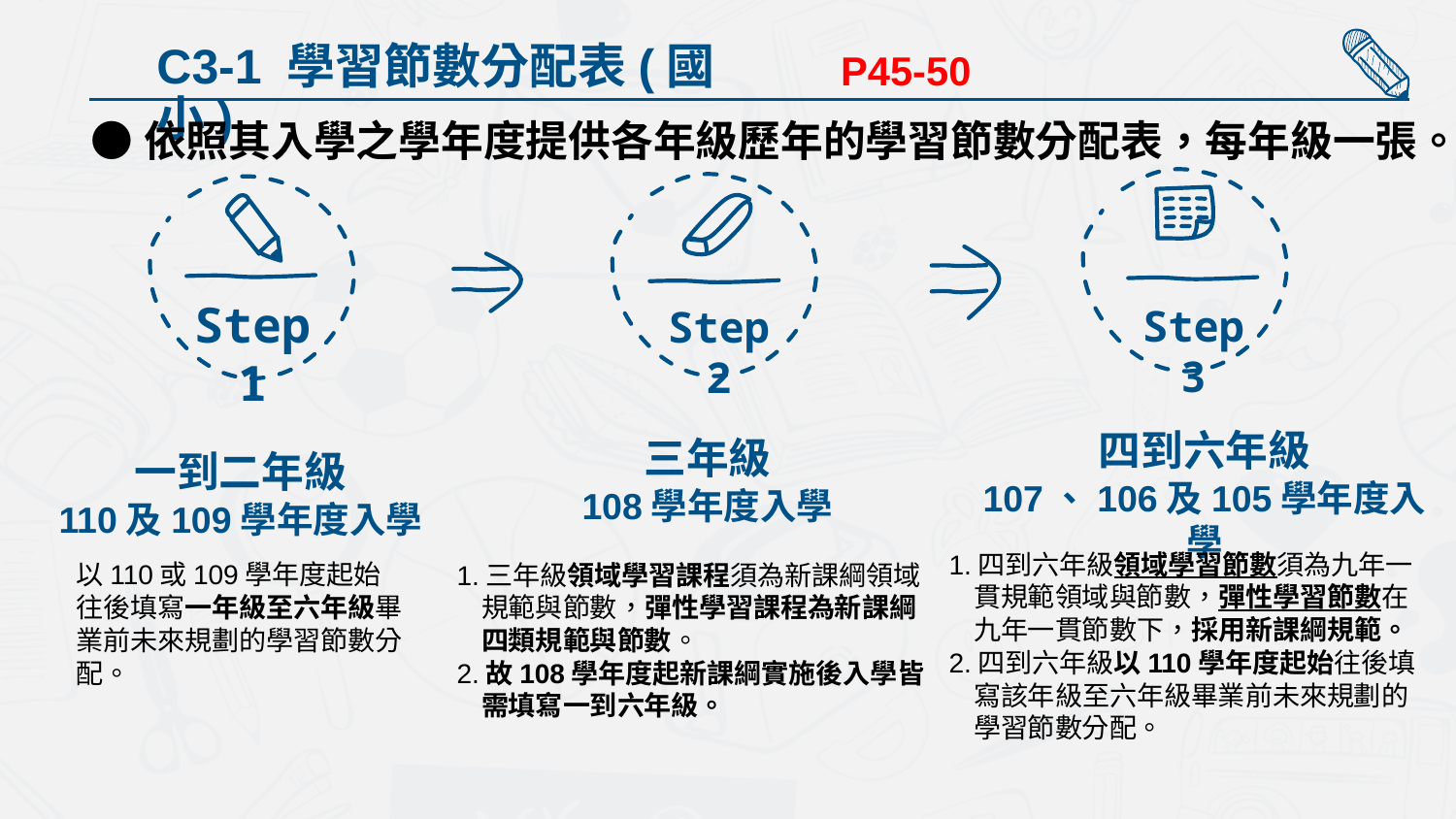

C3-1 學習節數分配表(國小)
P45-50
●依照其入學之學年度提供各年級歷年的學習節數分配表，每年級一張。

Step 1
Step 3
Step 2
四到六年級
107、106及105學年度入學
1.四到六年級領域學習節數須為九年一
   貫規範領域與節數，彈性學習節數在
   九年一貫節數下，採用新課綱規範。
2.四到六年級以110學年度起始往後填
   寫該年級至六年級畢業前未來規劃的
   學習節數分配。

三年級
108學年度入學
1.三年級領域學習課程須為新課綱領域
   規範與節數，彈性學習課程為新課綱
   四類規範與節數。
2.故108學年度起新課綱實施後入學皆
   需填寫一到六年級。
一到二年級
110及109學年度入學

以110或109學年度起始往後填寫一年級至六年級畢業前未來規劃的學習節數分配。